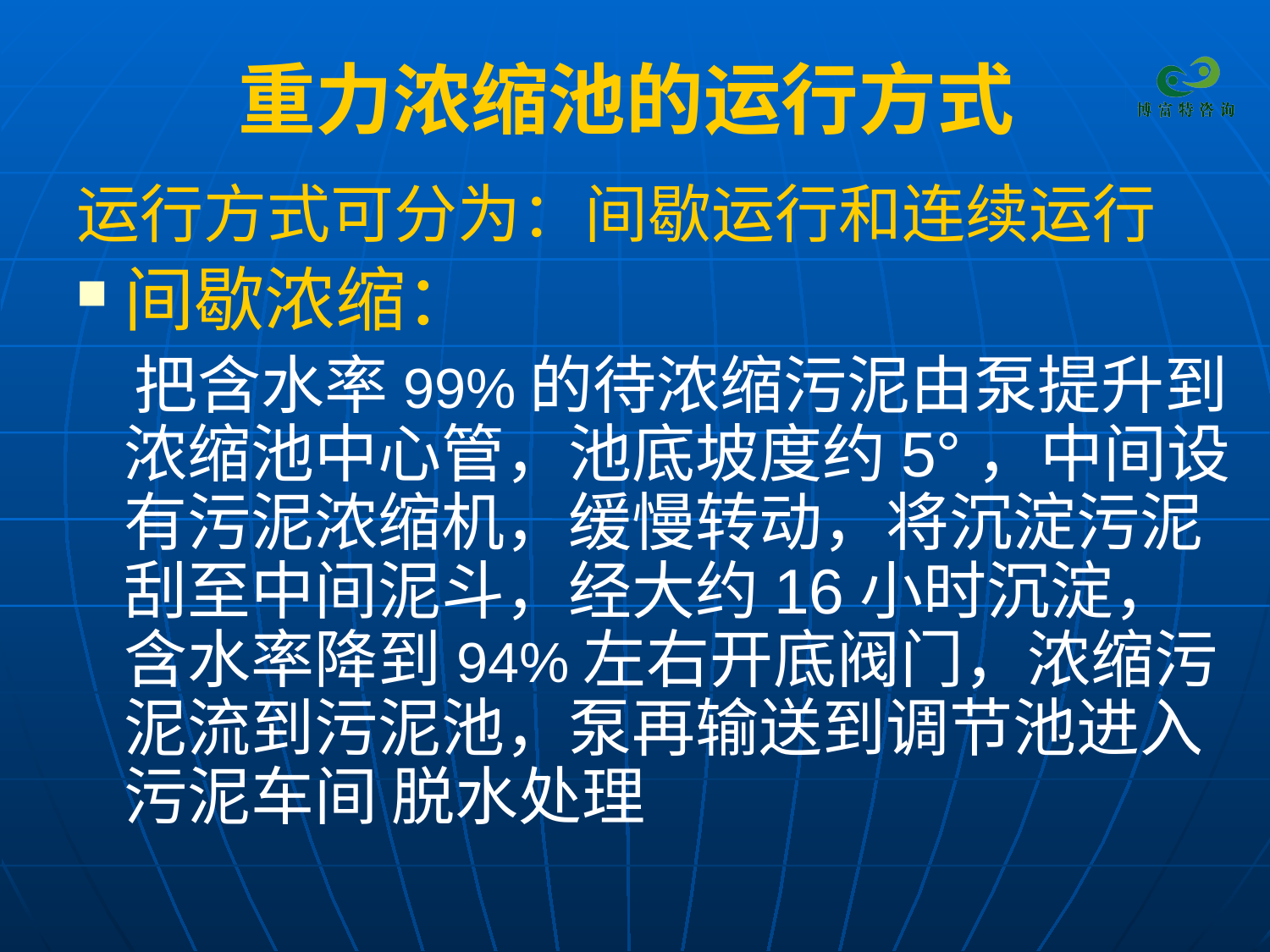

# 重力浓缩池的运行方式
运行方式可分为：间歇运行和连续运行
间歇浓缩：
   把含水率99%的待浓缩污泥由泵提升到浓缩池中心管，池底坡度约5°，中间设有污泥浓缩机，缓慢转动，将沉淀污泥刮至中间泥斗，经大约16小时沉淀，含水率降到94%左右开底阀门，浓缩污泥流到污泥池，泵再输送到调节池进入污泥车间 脱水处理